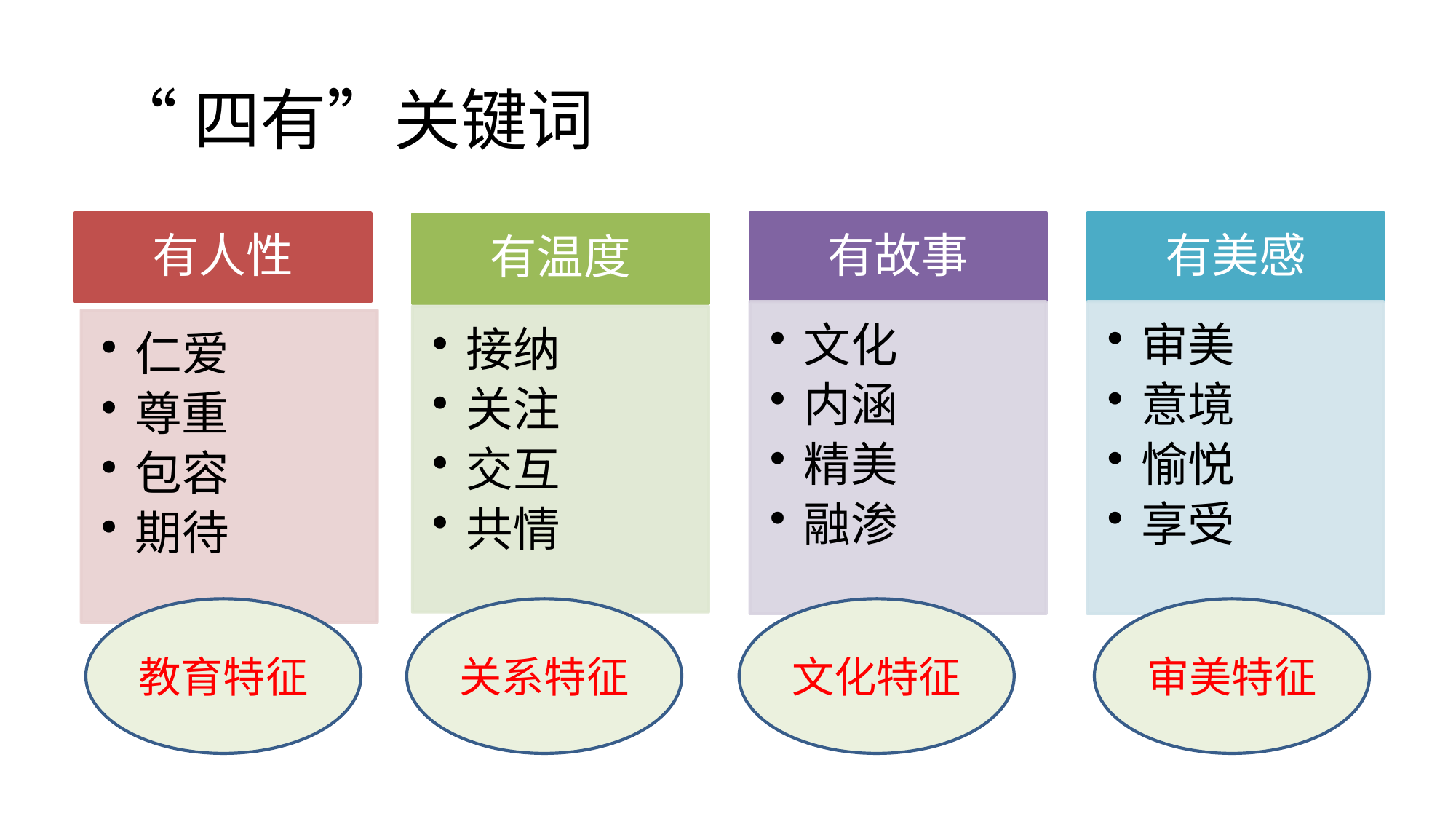

# “四有”关键词
有人性
有故事
有美感
有温度
文化
内涵
精美
融渗
审美
意境
愉悦
享受
接纳
关注
交互
共情
仁爱
尊重
包容
期待
教育特征
关系特征
文化特征
审美特征